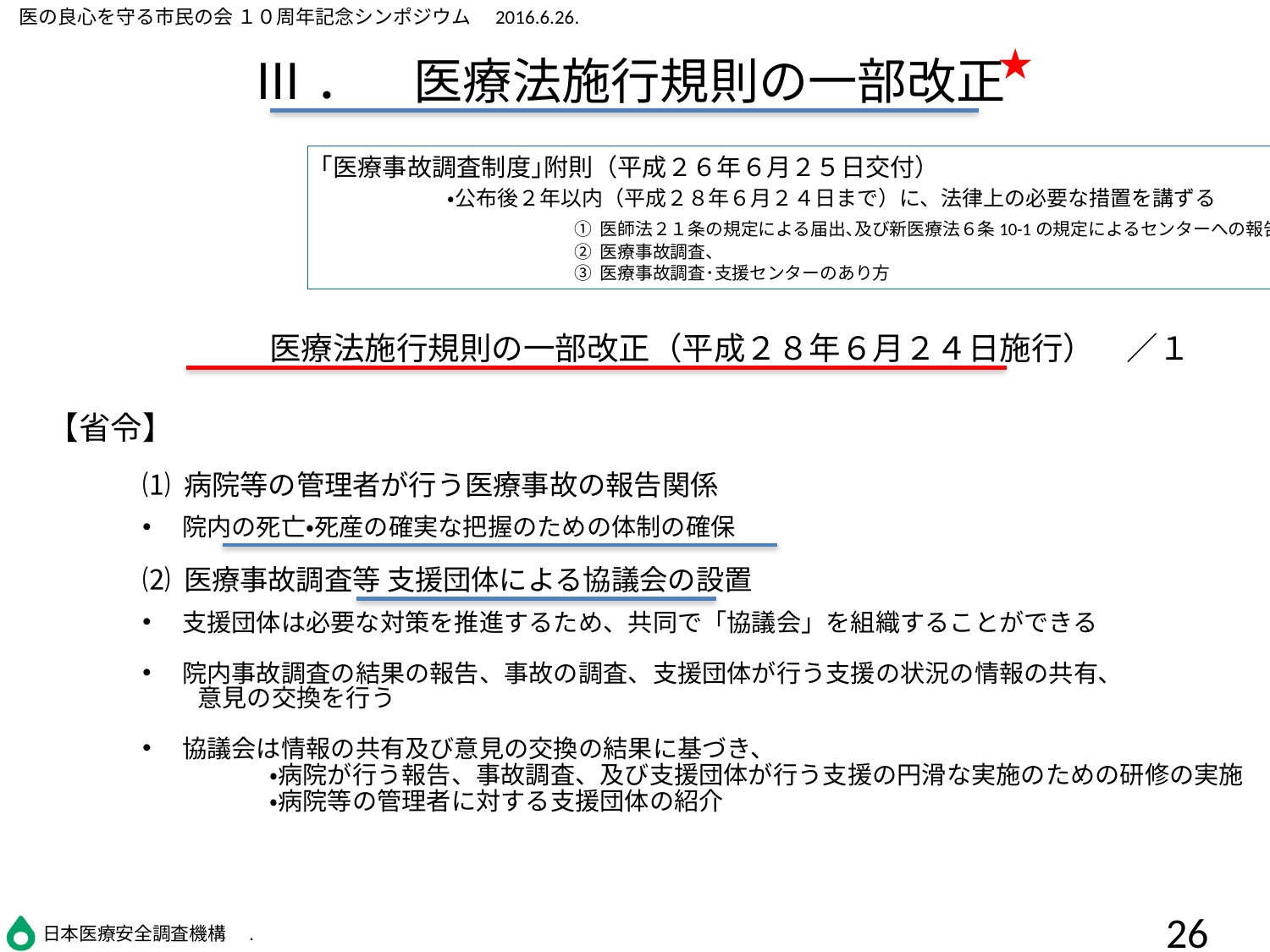

★
Ⅲ．　医療法施行規則の一部改正
｢医療事故調査制度｣附則（平成２６年６月２５日交付）
	・公布後２年以内（平成２８年６月２４日まで）に、法律上の必要な措置を講ずる
		① 医師法２１条の規定による届出､及び新医療法６条10-1の規定によるセンターへの報告、
		② 医療事故調査、
		③ 医療事故調査･支援センターのあり方
　		医療法施行規則の一部改正（平成２８年６月２４日施行）　／１

　【省令】
	⑴ 病院等の管理者が行う医療事故の報告関係
院内の死亡・死産の確実な把握のための体制の確保
	⑵ 医療事故調査等 支援団体による協議会の設置
支援団体は必要な対策を推進するため、共同で「協議会」を組織することができる
院内事故調査の結果の報告、事故の調査、支援団体が行う支援の状況の情報の共有､
　　 意見の交換を行う
協議会は情報の共有及び意見の交換の結果に基づき、
	・病院が行う報告、事故調査、及び支援団体が行う支援の円滑な実施のための研修の実施
	・病院等の管理者に対する支援団体の紹介